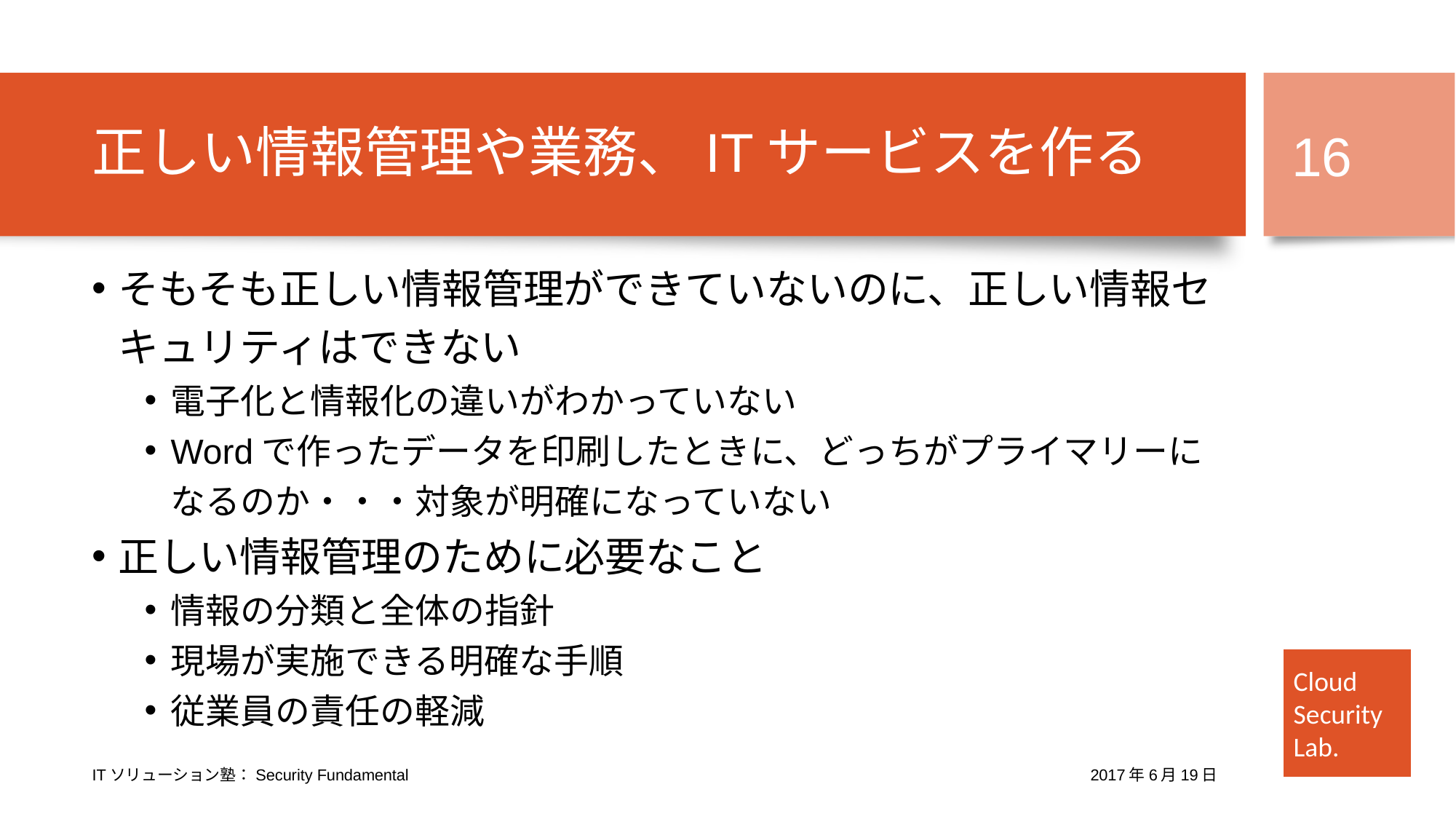

# 正しい情報管理や業務、ITサービスを作る
16
そもそも正しい情報管理ができていないのに、正しい情報セキュリティはできない
電子化と情報化の違いがわかっていない
Wordで作ったデータを印刷したときに、どっちがプライマリーになるのか・・・対象が明確になっていない
正しい情報管理のために必要なこと
情報の分類と全体の指針
現場が実施できる明確な手順
従業員の責任の軽減

2017年6月19日
ITソリューション塾：Security Fundamental